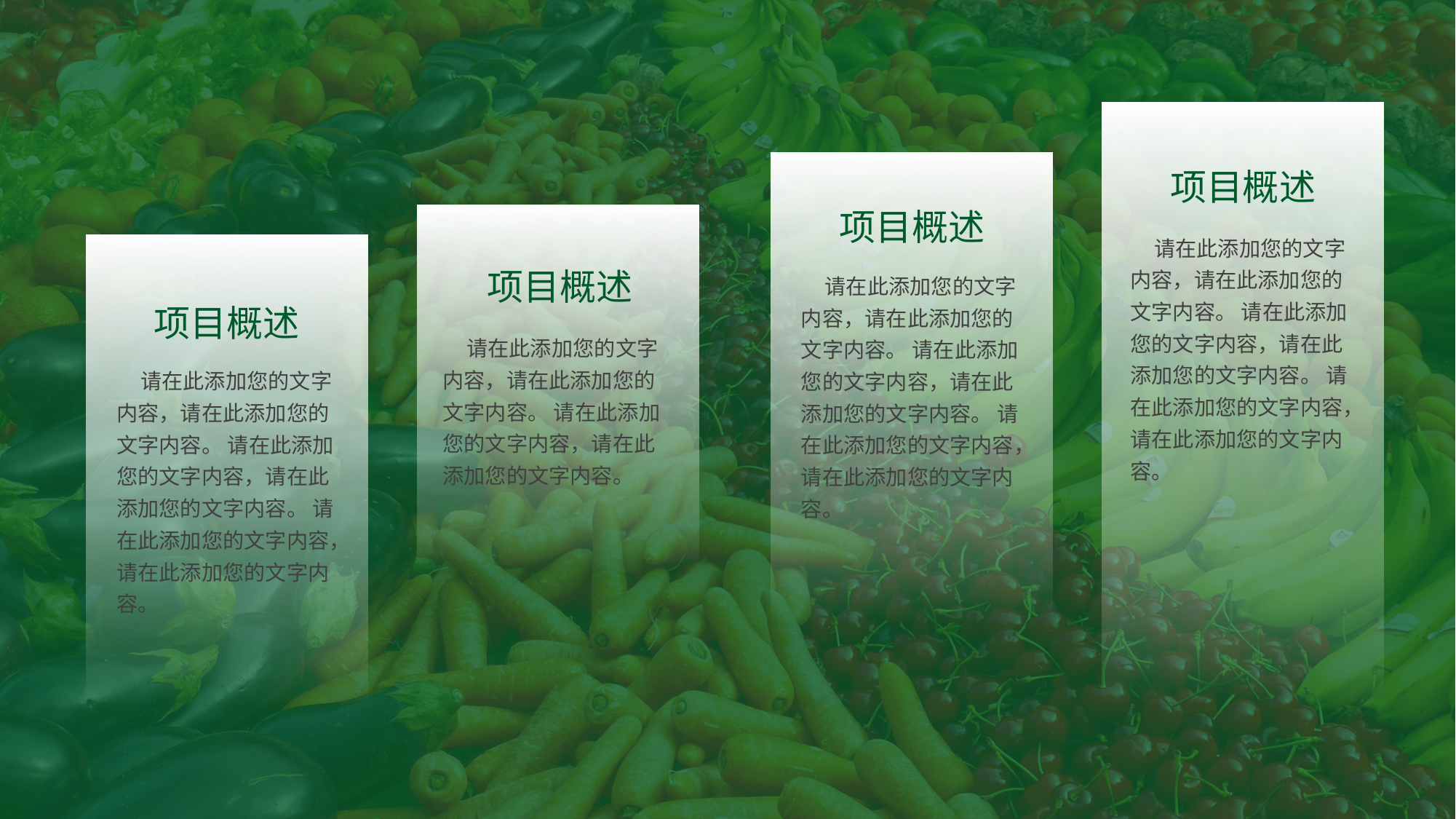

项目概述
项目概述

    请在此添加您的文字内容，请在此添加您的文字内容。 请在此添加您的文字内容，请在此添加您的文字内容。 请在此添加您的文字内容，请在此添加您的文字内容。

项目概述
    请在此添加您的文字内容，请在此添加您的文字内容。 请在此添加您的文字内容，请在此添加您的文字内容。 请在此添加您的文字内容，请在此添加您的文字内容。
项目概述
    请在此添加您的文字内容，请在此添加您的文字内容。 请在此添加您的文字内容，请在此添加您的文字内容。
    请在此添加您的文字内容，请在此添加您的文字内容。 请在此添加您的文字内容，请在此添加您的文字内容。 请在此添加您的文字内容，请在此添加您的文字内容。